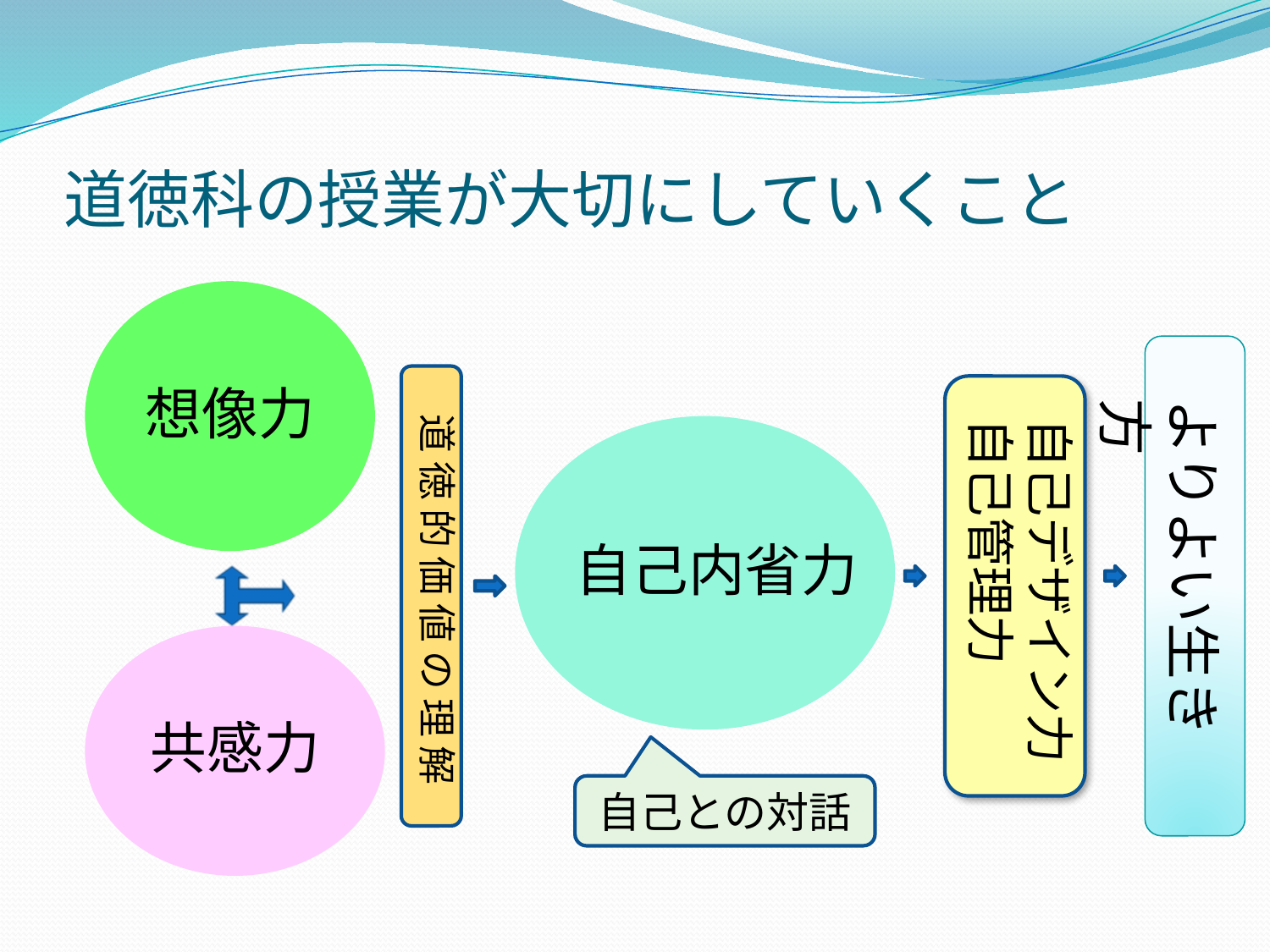

# 道徳科の授業が大切にしていくこと

想像力

　道 徳 的 価 値 の 理 解

よりよい生き方
自己デザイン力
自己管理力

自己内省力

共感力
自己との対話